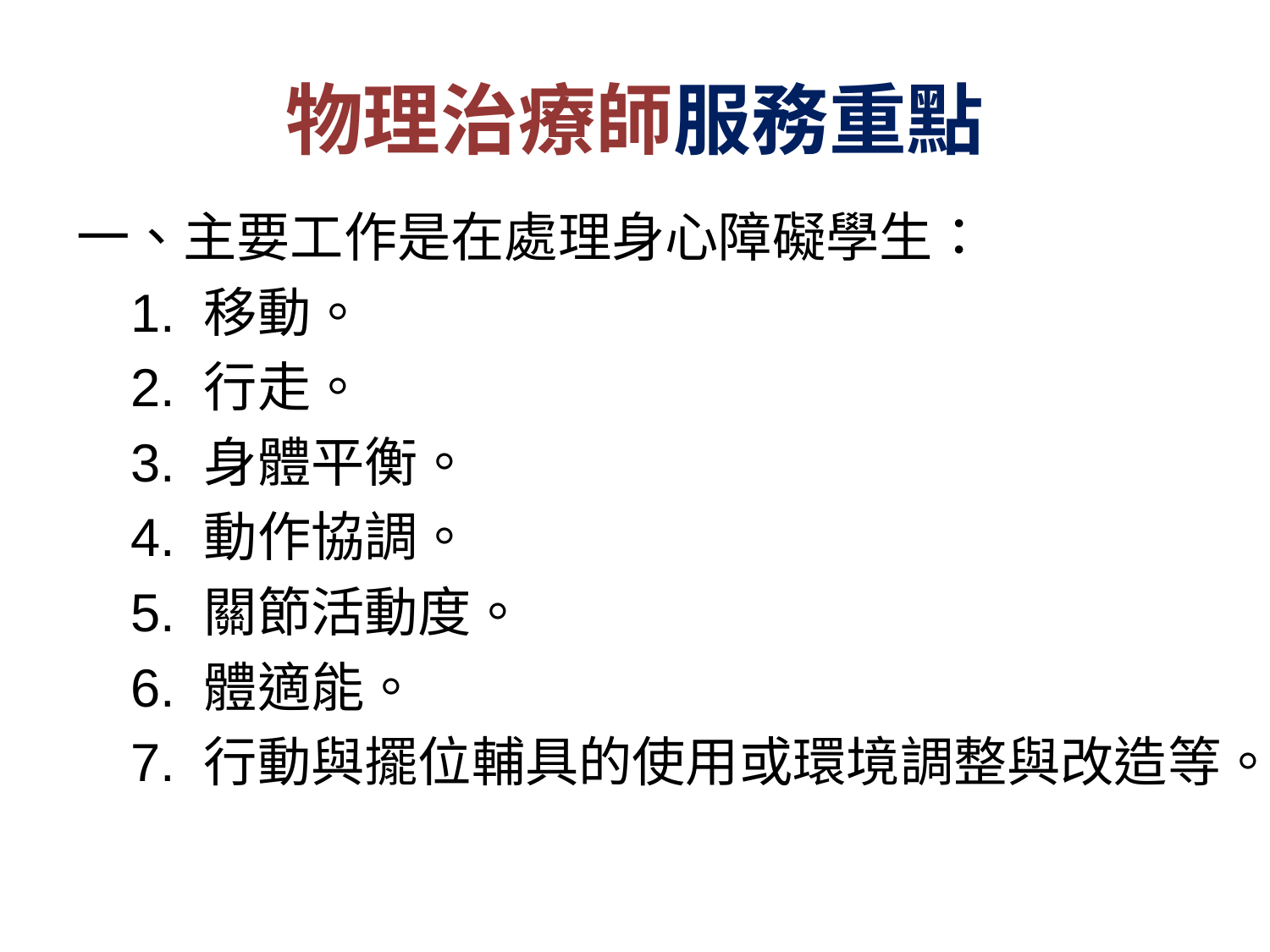

# 物理治療師服務重點
一、主要工作是在處理身心障礙學生：
移動。
行走。
身體平衡。
動作協調。
關節活動度。
體適能。
行動與擺位輔具的使用或環境調整與改造等。